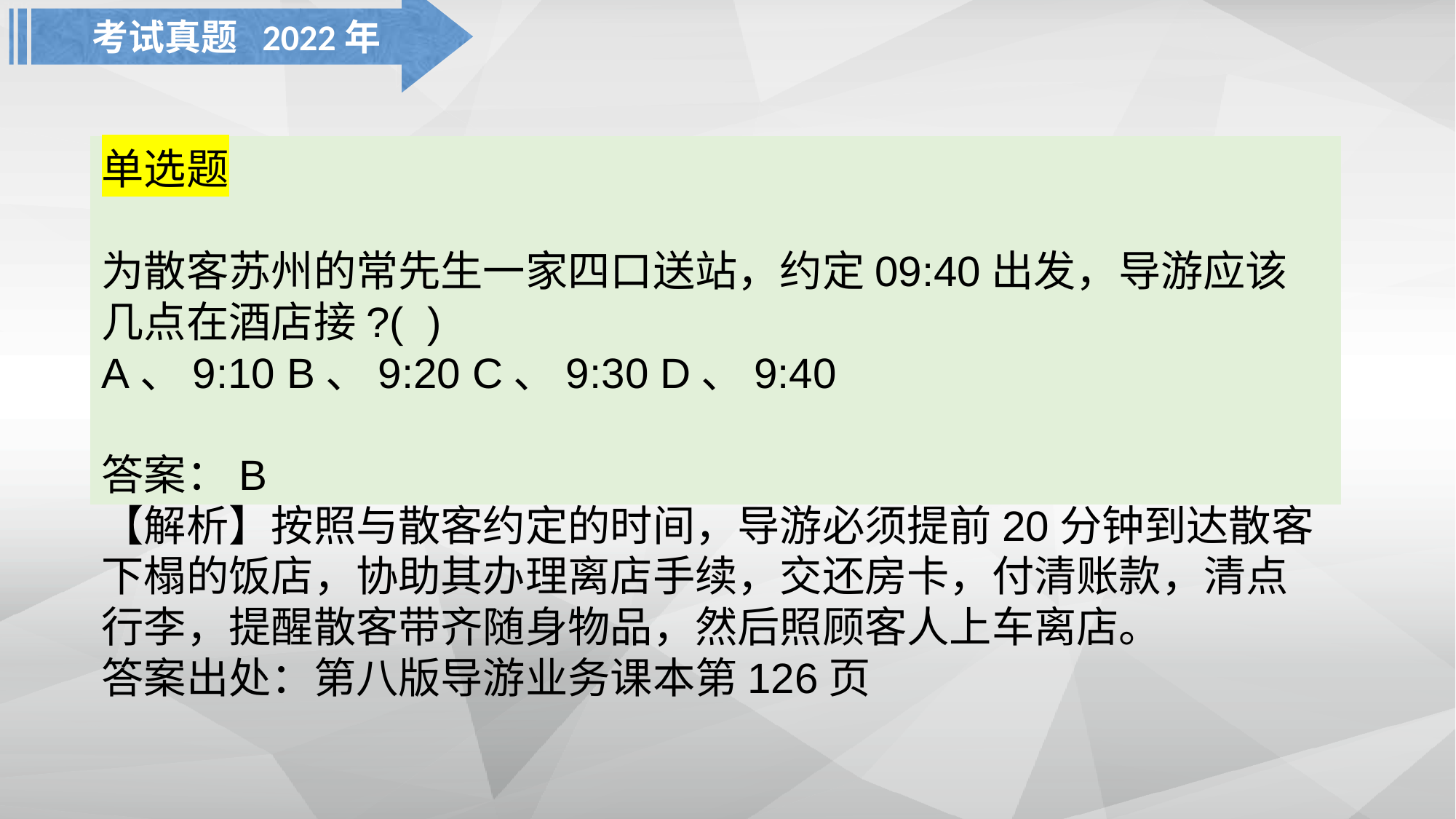

考试真题  2022年
单选题

为散客苏州的常先生一家四口送站，约定09:40出发，导游应该几点在酒店接?(  )
A、9:10 B、9:20 C、9:30 D、9:40

答案：B
【解析】按照与散客约定的时间，导游必须提前20分钟到达散客下榻的饭店，协助其办理离店手续，交还房卡，付清账款，清点行李，提醒散客带齐随身物品，然后照顾客人上车离店。
答案出处：第八版导游业务课本第126页